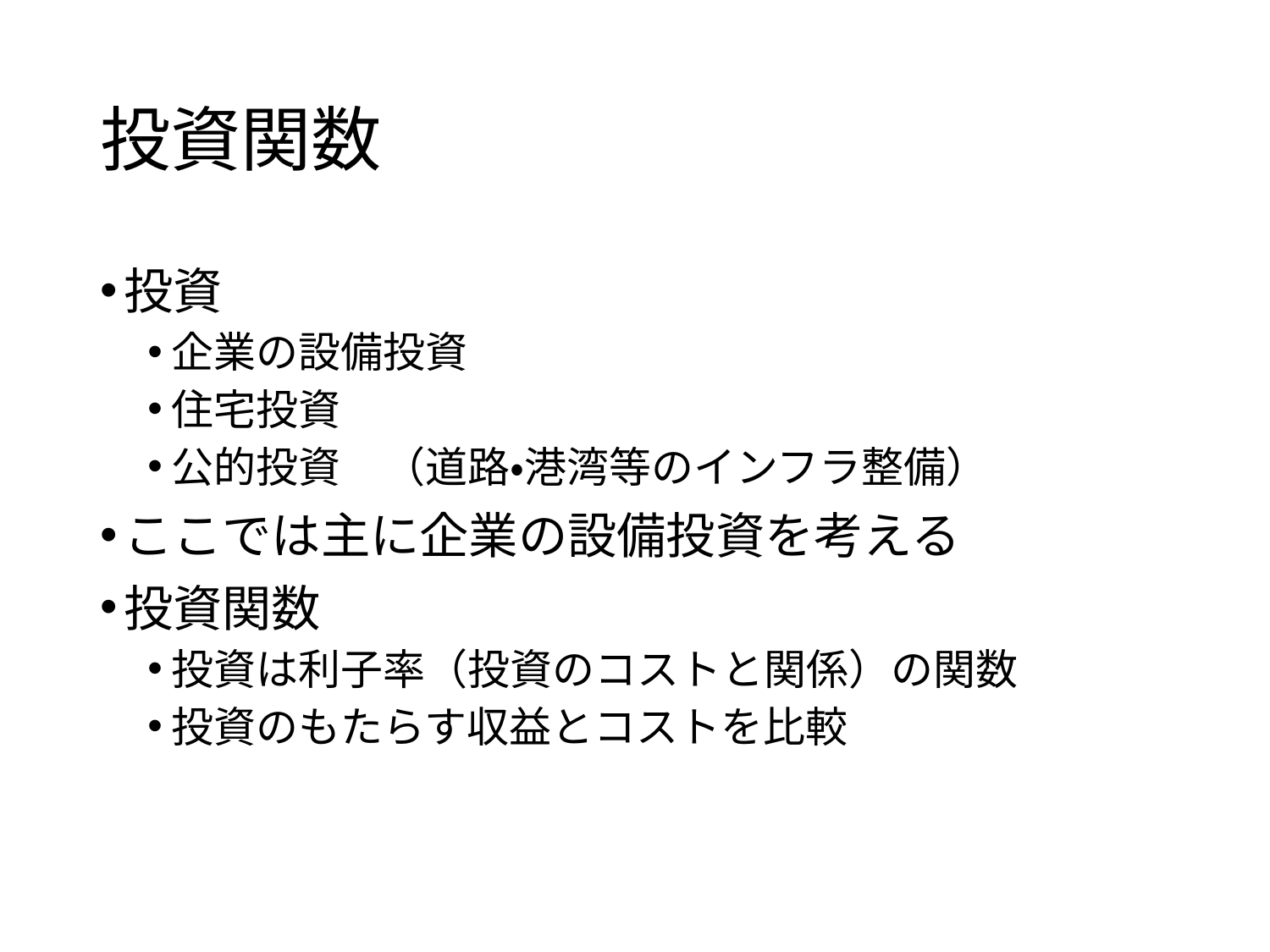

# 投資関数
投資
企業の設備投資
住宅投資
公的投資　（道路・港湾等のインフラ整備）
ここでは主に企業の設備投資を考える
投資関数
投資は利子率（投資のコストと関係）の関数
投資のもたらす収益とコストを比較